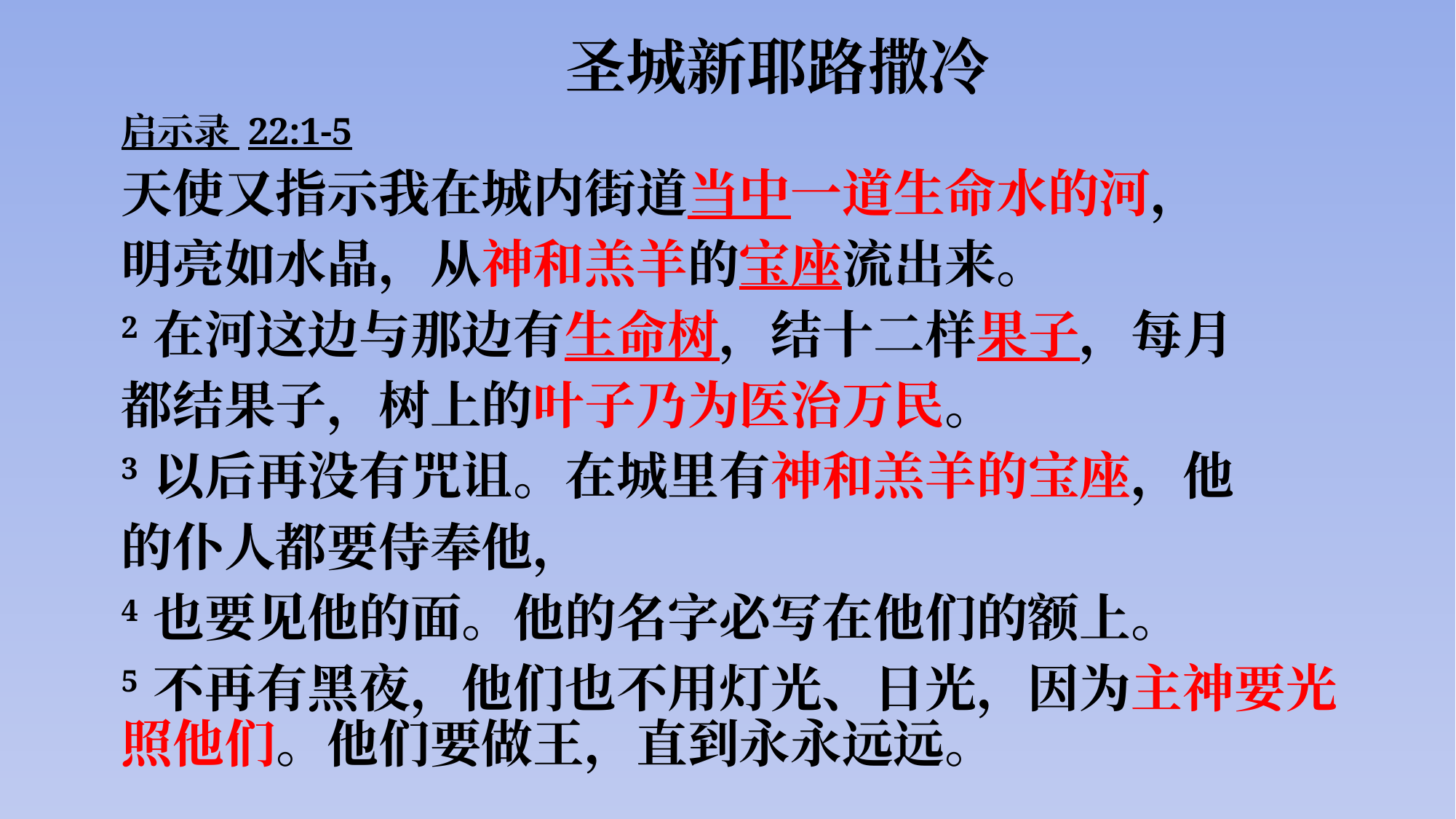

# 圣城新耶路撒冷
启示录 22:1-5
天使又指示我在城内街道当中一道生命水的河，
明亮如水晶，从神和羔羊的宝座流出来。
2 在河这边与那边有生命树，结十二样果子，每月
都结果子，树上的叶子乃为医治万民。
3 以后再没有咒诅。在城里有神和羔羊的宝座，他
的仆人都要侍奉他，
4 也要见他的面。他的名字必写在他们的额上。
5 不再有黑夜，他们也不用灯光、日光，因为主神要光照他们。他们要做王，直到永永远远。